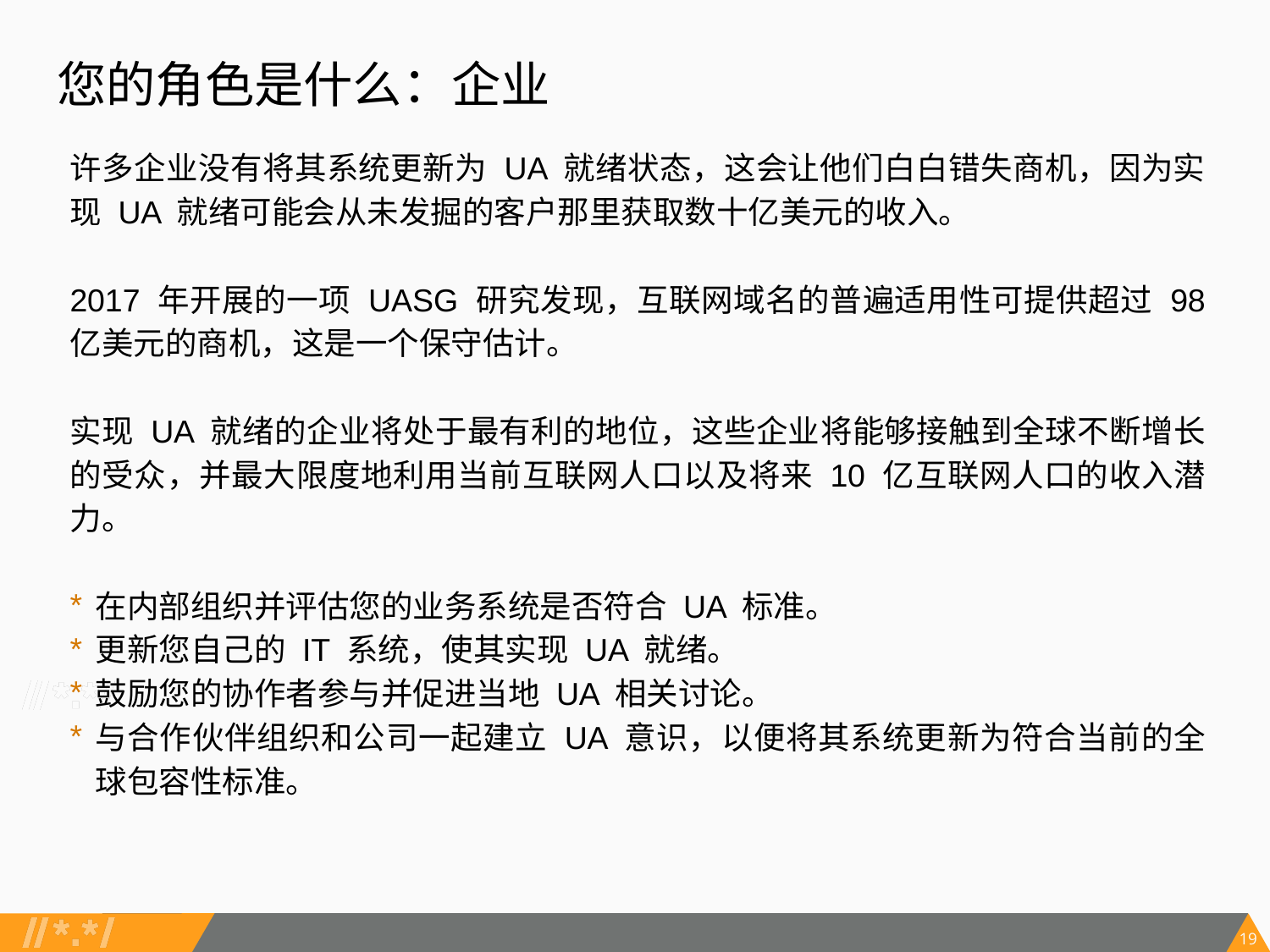

# 您的角色是什么：企业
许多企业没有将其系统更新为 UA 就绪状态，这会让他们白白错失商机，因为实现 UA 就绪可能会从未发掘的客户那里获取数十亿美元的收入。

2017 年开展的一项 UASG 研究发现，互联网域名的普遍适用性可提供超过 98 亿美元的商机，这是一个保守估计。

实现 UA 就绪的企业将处于最有利的地位，这些企业将能够接触到全球不断增长的受众，并最大限度地利用当前互联网人口以及将来 10 亿互联网人口的收入潜力。

在内部组织并评估您的业务系统是否符合 UA 标准。
更新您自己的 IT 系统，使其实现 UA 就绪。
鼓励您的协作者参与并促进当地 UA 相关讨论。
与合作伙伴组织和公司一起建立 UA 意识，以便将其系统更新为符合当前的全球包容性标准。